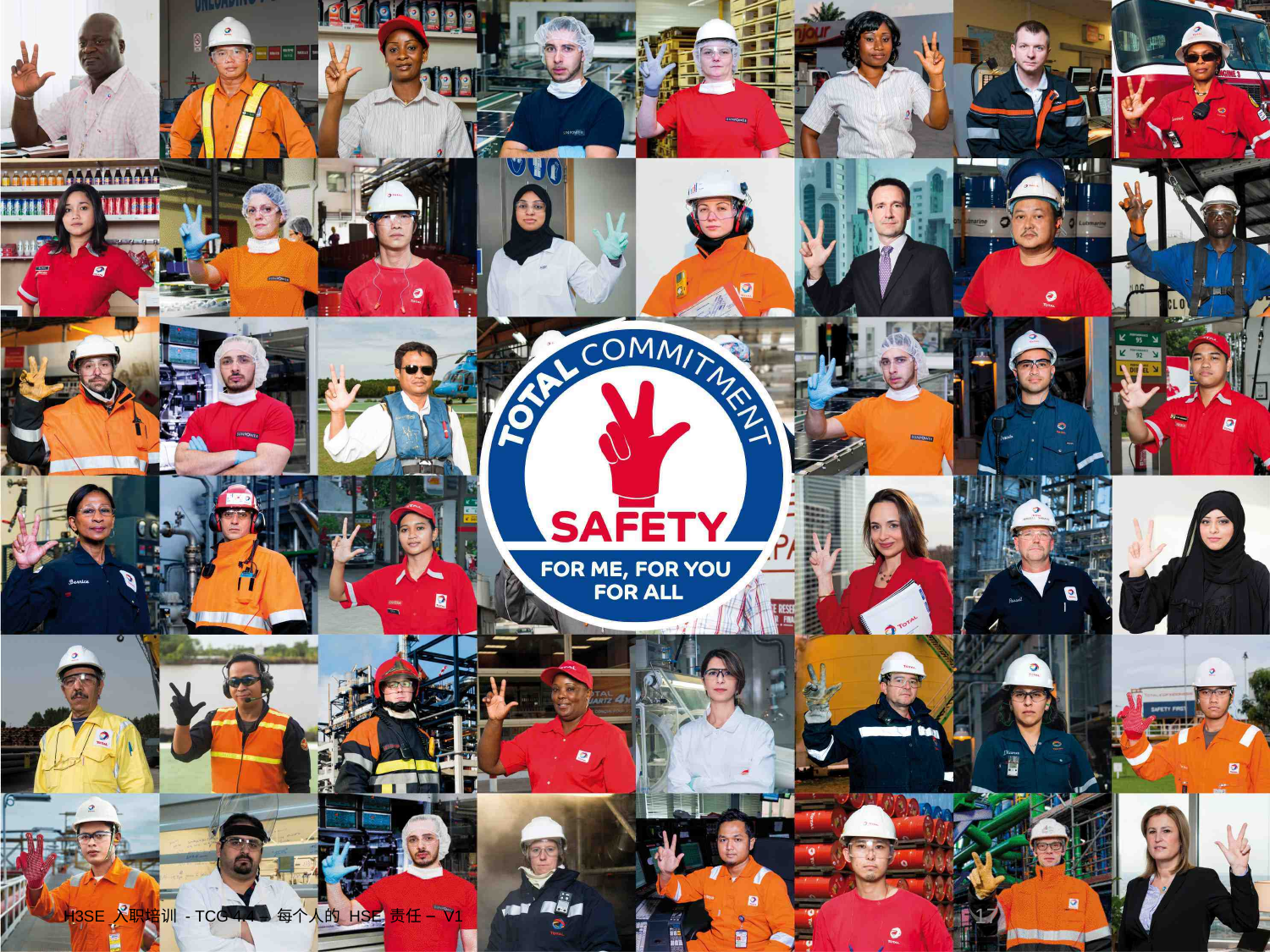

H3SE 入职培训 - TCG 4.4 – 每个人的 HSE 责任 – V1
17